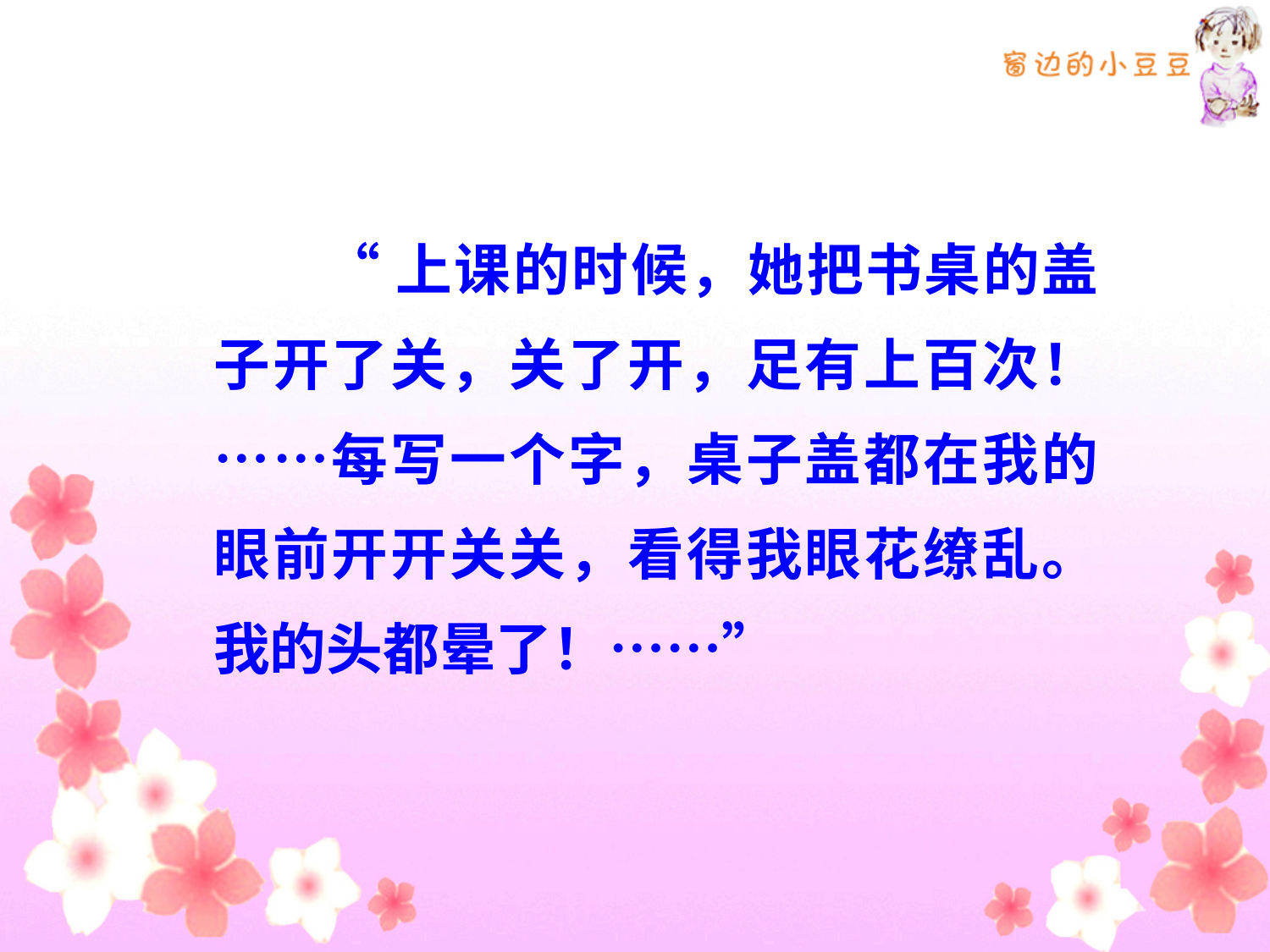

“上课的时候，她把书桌的盖子开了关，关了开，足有上百次！……每写一个字，桌子盖都在我的眼前开开关关，看得我眼花缭乱。我的头都晕了！……”